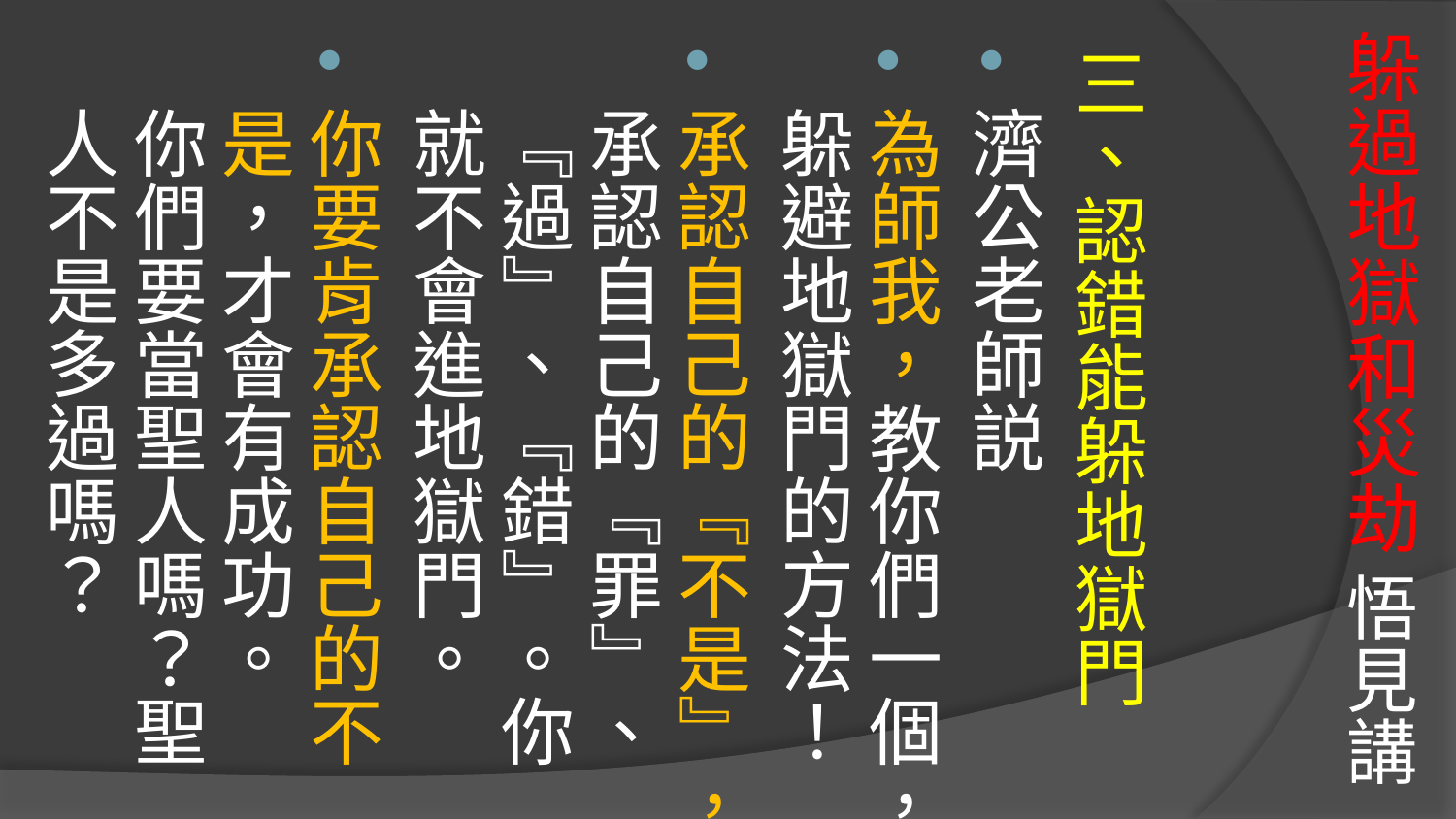

# 躲過地獄和災劫 悟見講
三、認錯能躲地獄門
濟公老師説
為師我，教你們一個，躲避地獄門的方法！
承認自己的『不是』，承認自己的『罪』、『過』、『錯』。你就不會進地獄門。
你要肯承認自己的不是，才會有成功。
你們要當聖人嗎？聖人不是多過嗎？